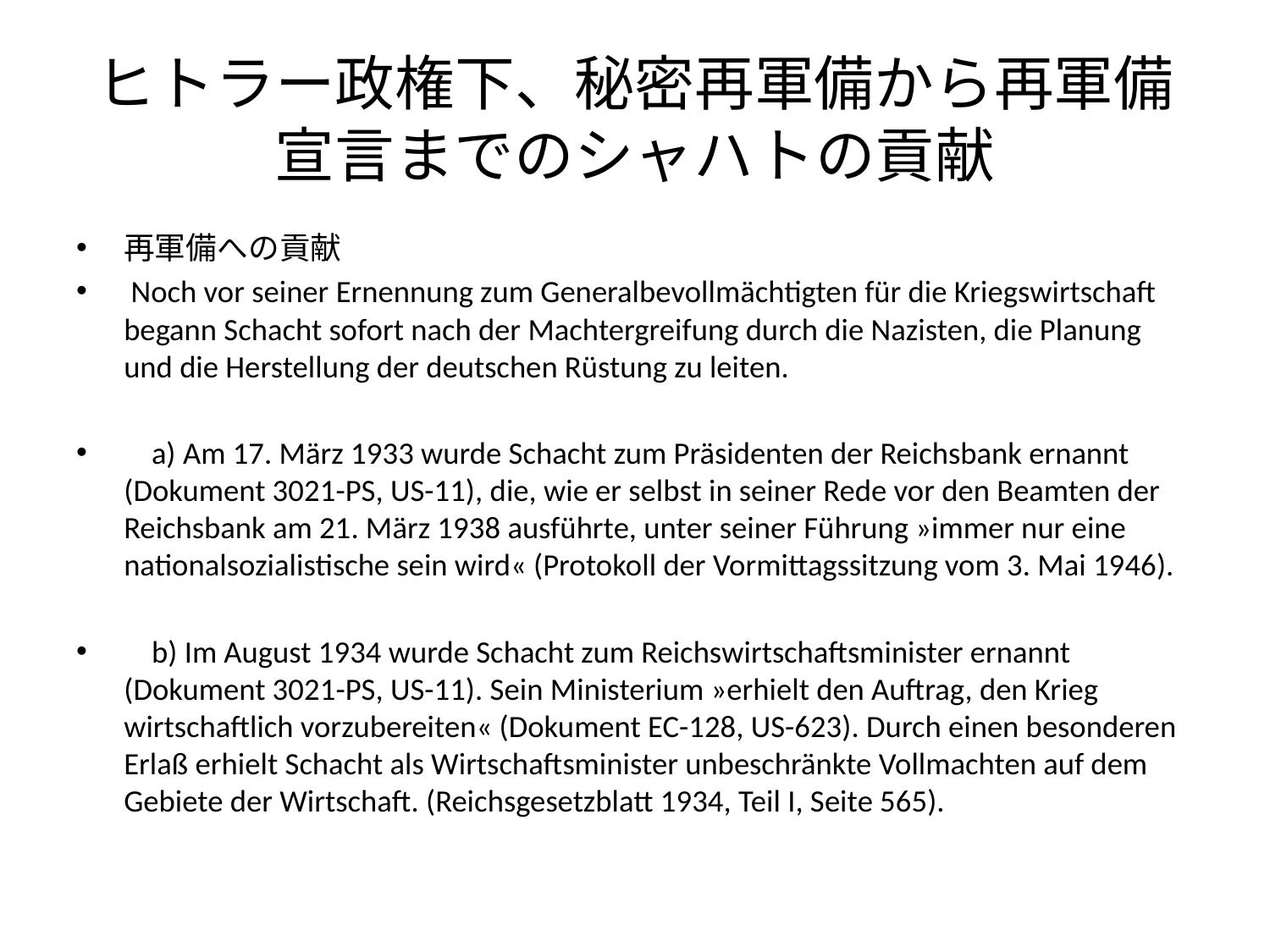

# ヒトラー政権下、秘密再軍備から再軍備宣言までのシャハトの貢献
再軍備への貢献
 Noch vor seiner Ernennung zum Generalbevollmächtigten für die Kriegswirtschaft begann Schacht sofort nach der Machtergreifung durch die Nazisten, die Planung und die Herstellung der deutschen Rüstung zu leiten.

    a) Am 17. März 1933 wurde Schacht zum Präsidenten der Reichsbank ernannt (Dokument 3021-PS, US-11), die, wie er selbst in seiner Rede vor den Beamten der Reichsbank am 21. März 1938 ausführte, unter seiner Führung »immer nur eine nationalsozialistische sein wird« (Protokoll der Vormittagssitzung vom 3. Mai 1946).

    b) Im August 1934 wurde Schacht zum Reichswirtschaftsminister ernannt (Dokument 3021-PS, US-11). Sein Ministerium »erhielt den Auftrag, den Krieg wirtschaftlich vorzubereiten« (Dokument EC-128, US-623). Durch einen besonderen Erlaß erhielt Schacht als Wirtschaftsminister unbeschränkte Vollmachten auf dem Gebiete der Wirtschaft. (Reichsgesetzblatt 1934, Teil I, Seite 565).